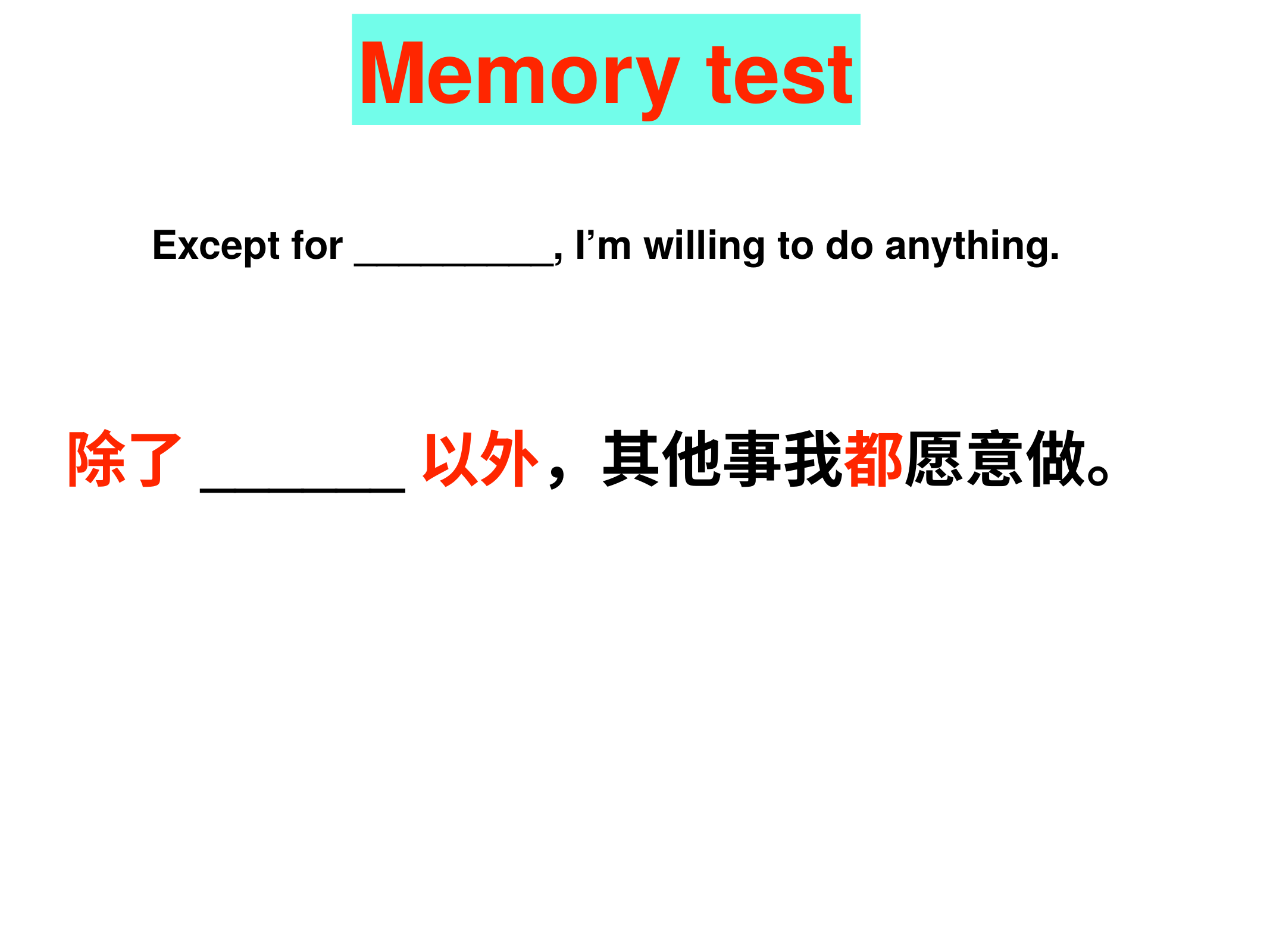

Memory test
Except for _________, I’m willing to do anything.
除了______以外，其他事我都愿意做。